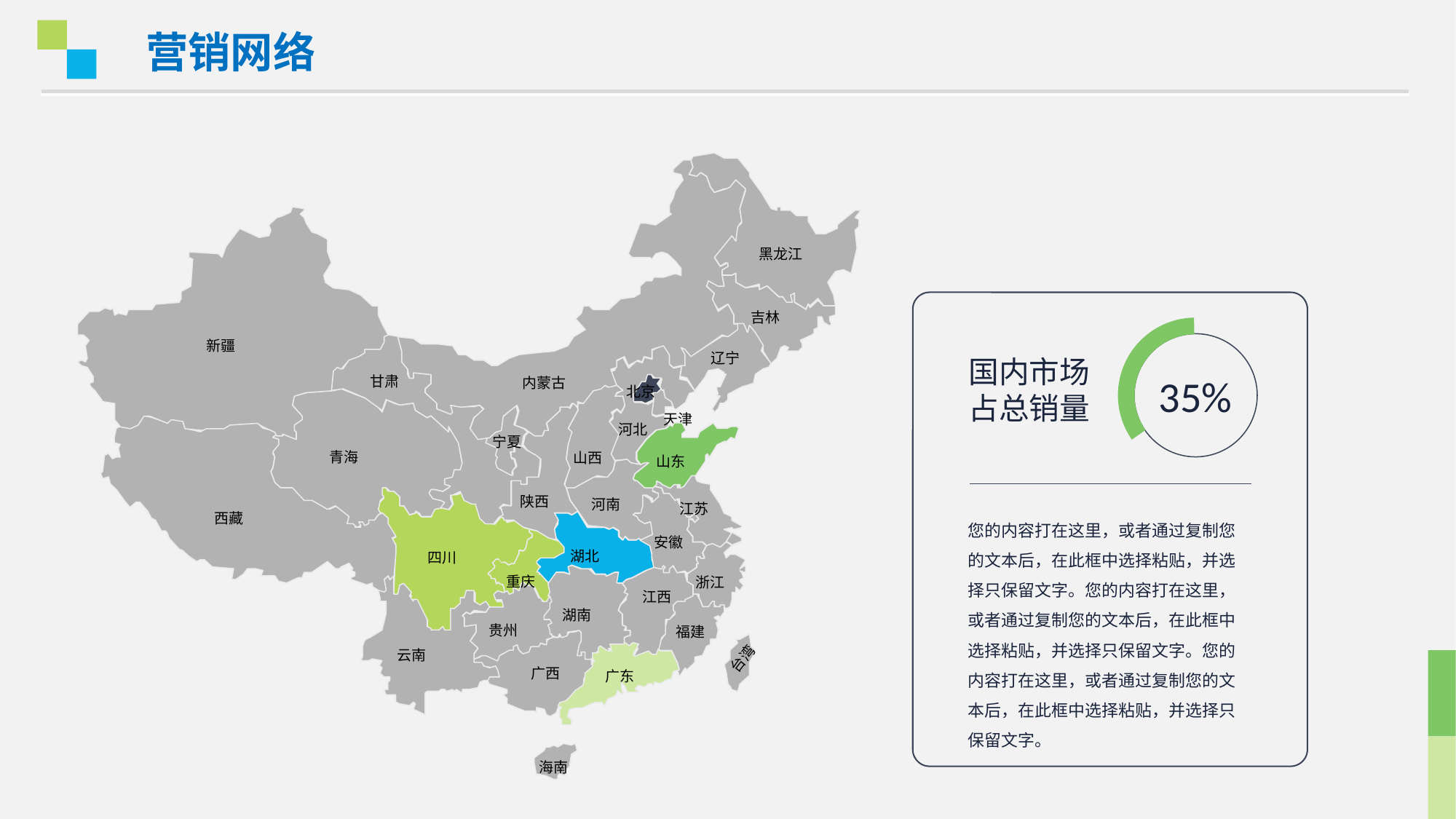

营销网络

黑龙江

吉林

新疆

辽宁
国内市场
占总销量
35%
甘肃
内蒙古

北京

天津

河北

宁夏
青海
山西
山东

陕西
河南
江苏
您的内容打在这里，或者通过复制您的文本后，在此框中选择粘贴，并选择只保留文字。您的内容打在这里，或者通过复制您的文本后，在此框中选择粘贴，并选择只保留文字。您的内容打在这里，或者通过复制您的文本后，在此框中选择粘贴，并选择只保留文字。
西藏

安徽

湖北
四川

重庆
浙江

江西

湖南
贵州
福建

云南
台湾
广西
广东

海南